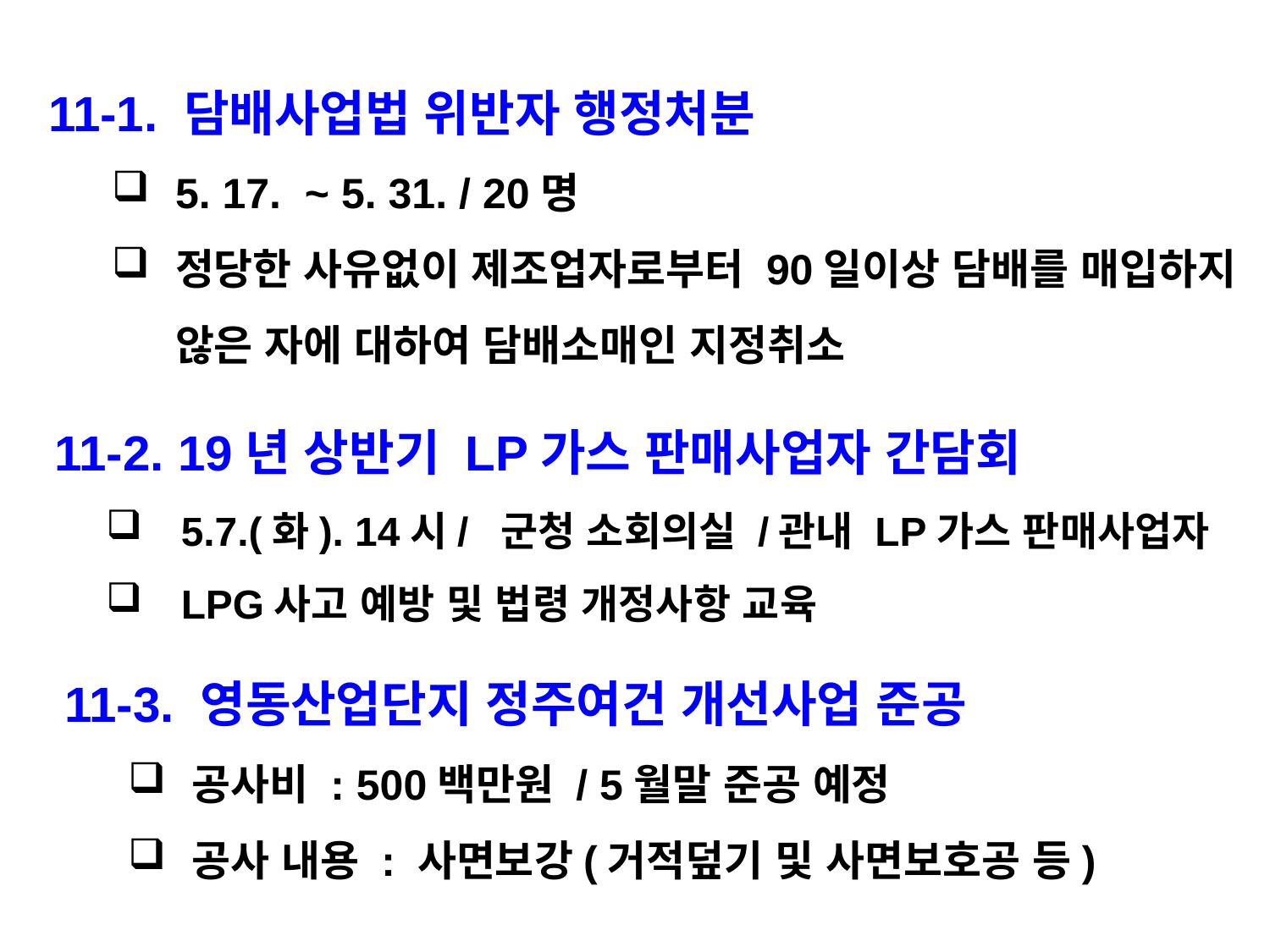

11-1. 담배사업법 위반자 행정처분
5. 17.  ~ 5. 31. / 20명
정당한 사유없이 제조업자로부터 90일이상 담배를 매입하지 않은 자에 대하여 담배소매인 지정취소
 11-2. 19년 상반기 LP가스 판매사업자 간담회
 5.7.(화). 14시/  군청 소회의실 /관내 LP가스 판매사업자
 LPG사고 예방 및 법령 개정사항 교육
11-3. 영동산업단지 정주여건 개선사업 준공
공사비 : 500백만원 / 5월말 준공 예정
공사 내용 : 사면보강(거적덮기 및 사면보호공 등)